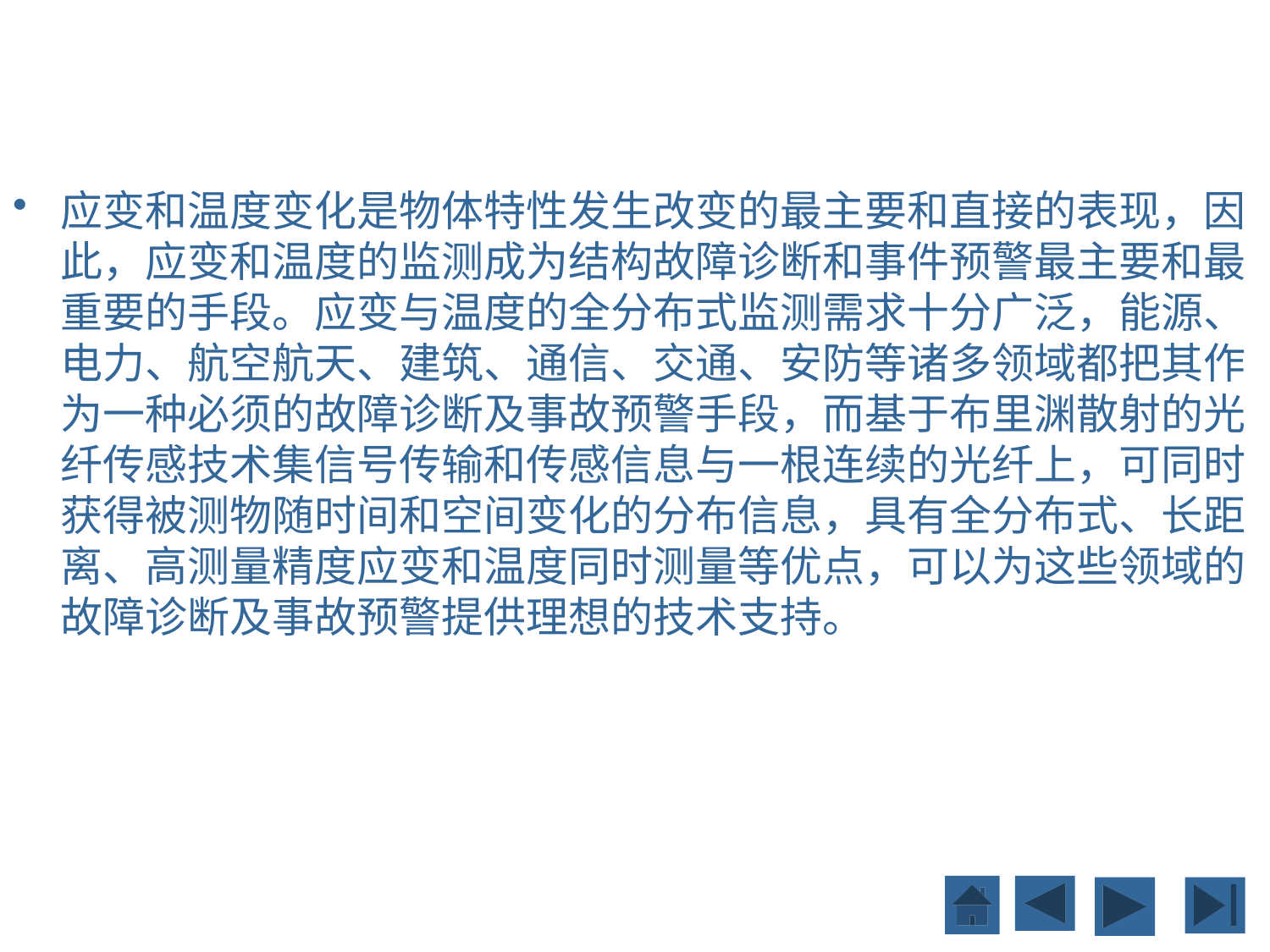

应变和温度变化是物体特性发生改变的最主要和直接的表现，因此，应变和温度的监测成为结构故障诊断和事件预警最主要和最重要的手段。应变与温度的全分布式监测需求十分广泛，能源、电力、航空航天、建筑、通信、交通、安防等诸多领域都把其作为一种必须的故障诊断及事故预警手段，而基于布里渊散射的光纤传感技术集信号传输和传感信息与一根连续的光纤上，可同时获得被测物随时间和空间变化的分布信息，具有全分布式、长距离、高测量精度应变和温度同时测量等优点，可以为这些领域的故障诊断及事故预警提供理想的技术支持。